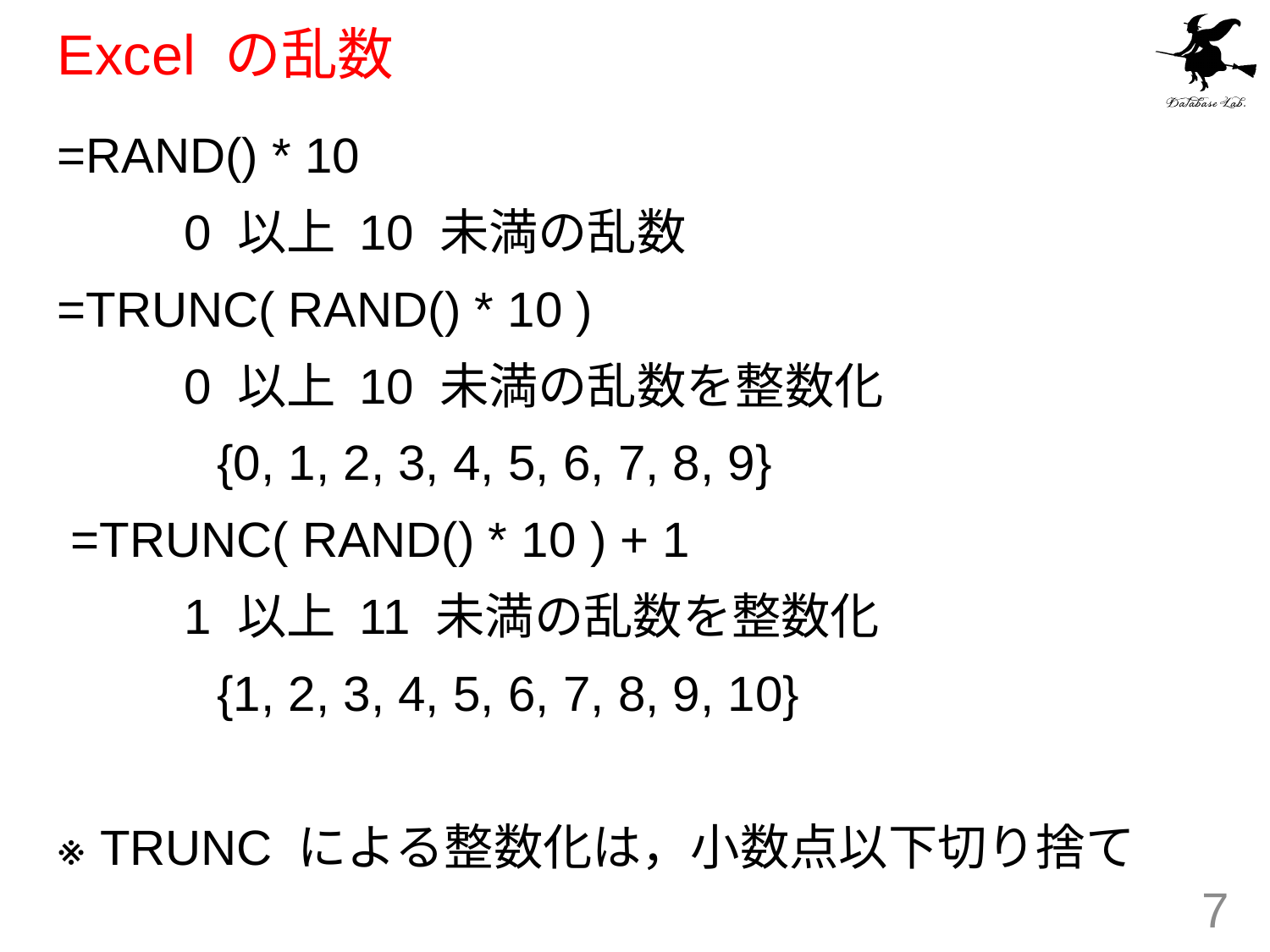

# Excel の乱数
=RAND() * 10
	0 以上 10 未満の乱数
=TRUNC( RAND() * 10 )
	0 以上 10 未満の乱数を整数化
　　　{0, 1, 2, 3, 4, 5, 6, 7, 8, 9}
 =TRUNC( RAND() * 10 ) + 1
	1 以上 11 未満の乱数を整数化
　　　{1, 2, 3, 4, 5, 6, 7, 8, 9, 10}

※ TRUNC による整数化は，小数点以下切り捨て
7